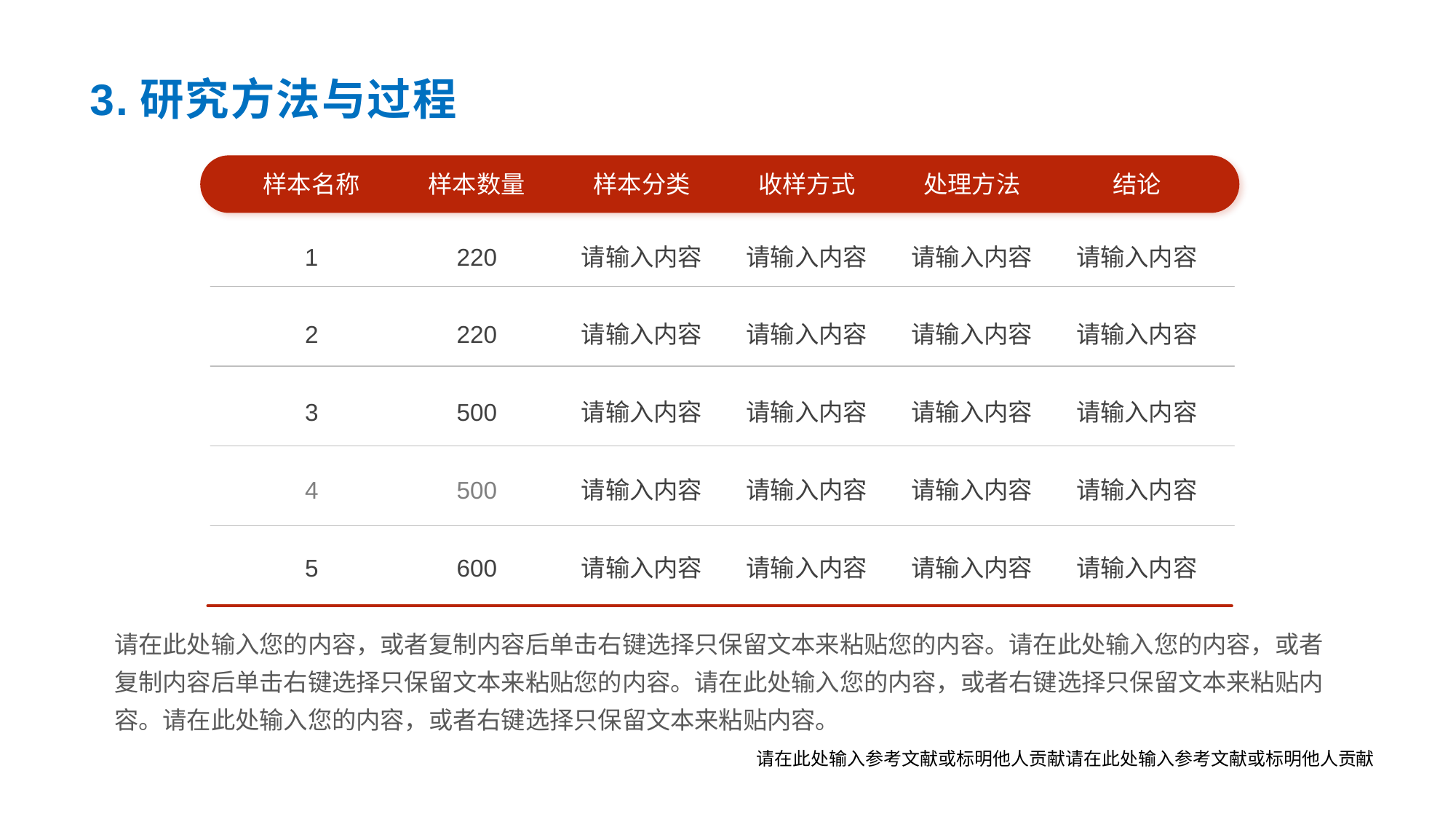

# 3.研究方法与过程

样本名称
样本数量
样本分类
收样方式
处理方法
结论
1
220
请输入内容
请输入内容
请输入内容
请输入内容
2
220
请输入内容
请输入内容
请输入内容
请输入内容
3
500
请输入内容
请输入内容
请输入内容
请输入内容
500
请输入内容
请输入内容
请输入内容
请输入内容
4
5
600
请输入内容
请输入内容
请输入内容
请输入内容
请在此处输入您的内容，或者复制内容后单击右键选择只保留文本来粘贴您的内容。请在此处输入您的内容，或者复制内容后单击右键选择只保留文本来粘贴您的内容。请在此处输入您的内容，或者右键选择只保留文本来粘贴内容。请在此处输入您的内容，或者右键选择只保留文本来粘贴内容。
请在此处输入参考文献或标明他人贡献请在此处输入参考文献或标明他人贡献